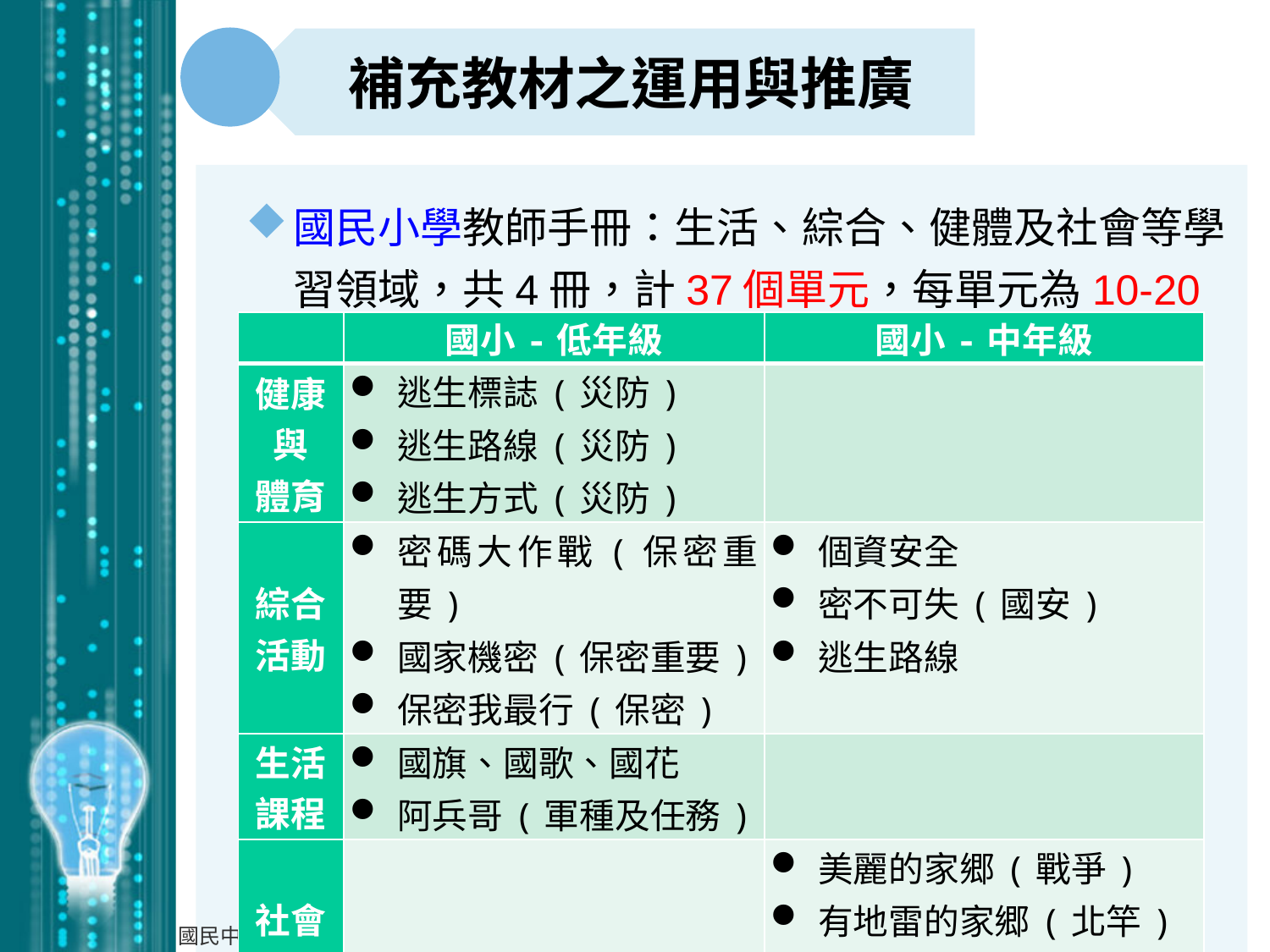

補充教材之運用與推廣
國民小學教師手冊：生活、綜合、健體及社會等學習領域，共4冊，計37個單元，每單元為10-20分鐘
|  | 國小-低年級 | 國小-中年級 |
| --- | --- | --- |
| 健康與 體育 | 逃生標誌(災防) 逃生路線(災防) 逃生方式(災防) |  |
| 綜合活動 | 密碼大作戰(保密重要) 國家機密(保密重要) 保密我最行(保密) | 個資安全 密不可失(國安) 逃生路線 |
| 生活課程 | 國旗、國歌、國花 阿兵哥(軍種及任務) |  |
| 社會 |  | 美麗的家郷(戰爭) 有地雷的家郷(北竿) (戰史、戰役) |
10
國民中小學全民國防教育融入式教學政策說明